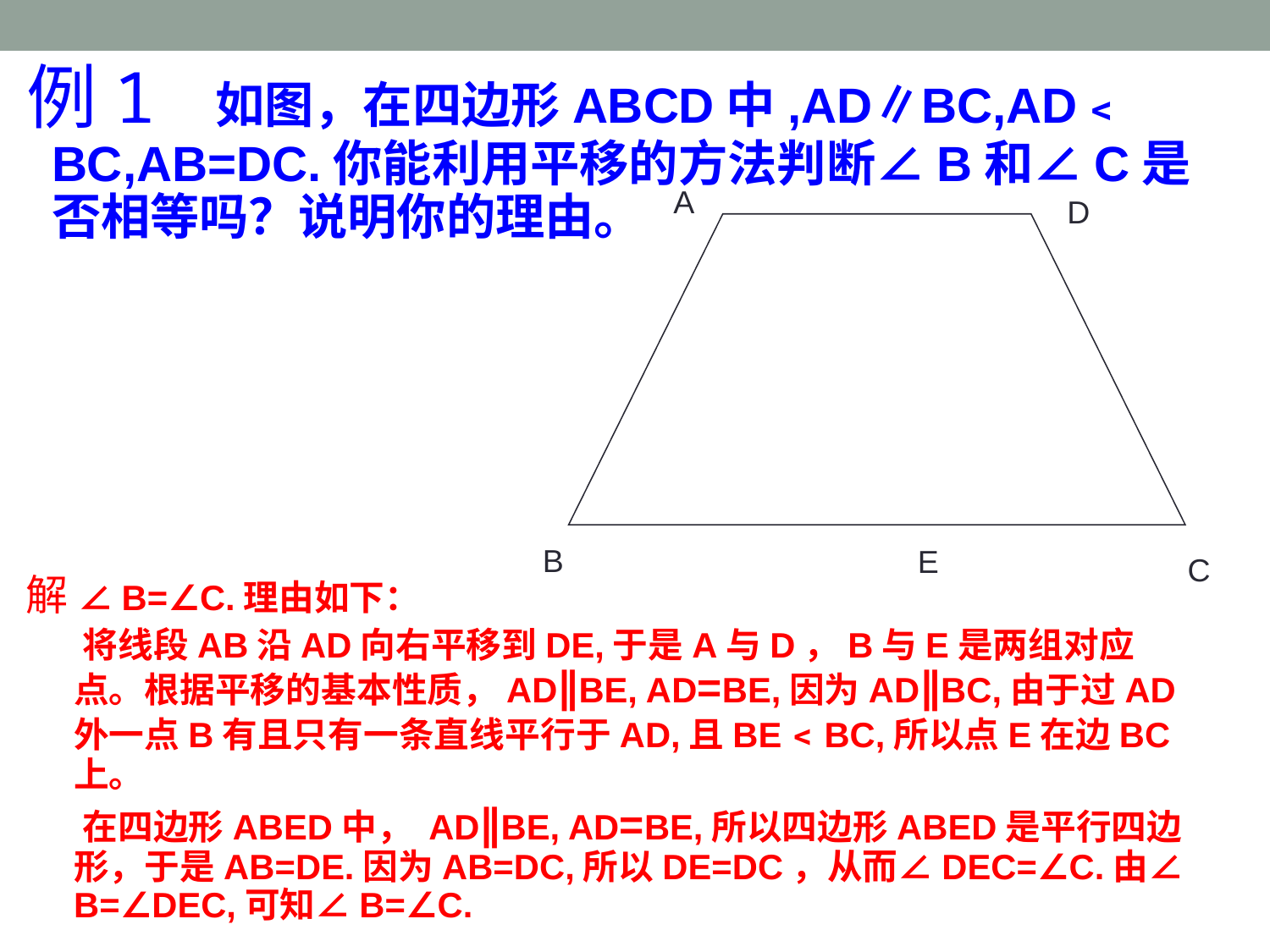

例1 如图，在四边形ABCD中,AD∥BC,AD﹤BC,AB=DC.你能利用平移的方法判断∠B和∠C是否相等吗？说明你的理由。
A
D

B
C
E
解 ∠B=∠C.理由如下：
      将线段AB沿AD向右平移到DE,于是A与D，B与E是两组对应点。根据平移的基本性质，AD∥BE, AD=BE,因为AD∥BC,由于过AD外一点B有且只有一条直线平行于AD,且BE﹤BC,所以点E在边BC上。
      在四边形ABED中， AD∥BE, AD=BE,所以四边形ABED是平行四边形，于是AB=DE.因为AB=DC,所以DE=DC，从而∠DEC=∠C.由∠B=∠DEC,可知∠B=∠C.